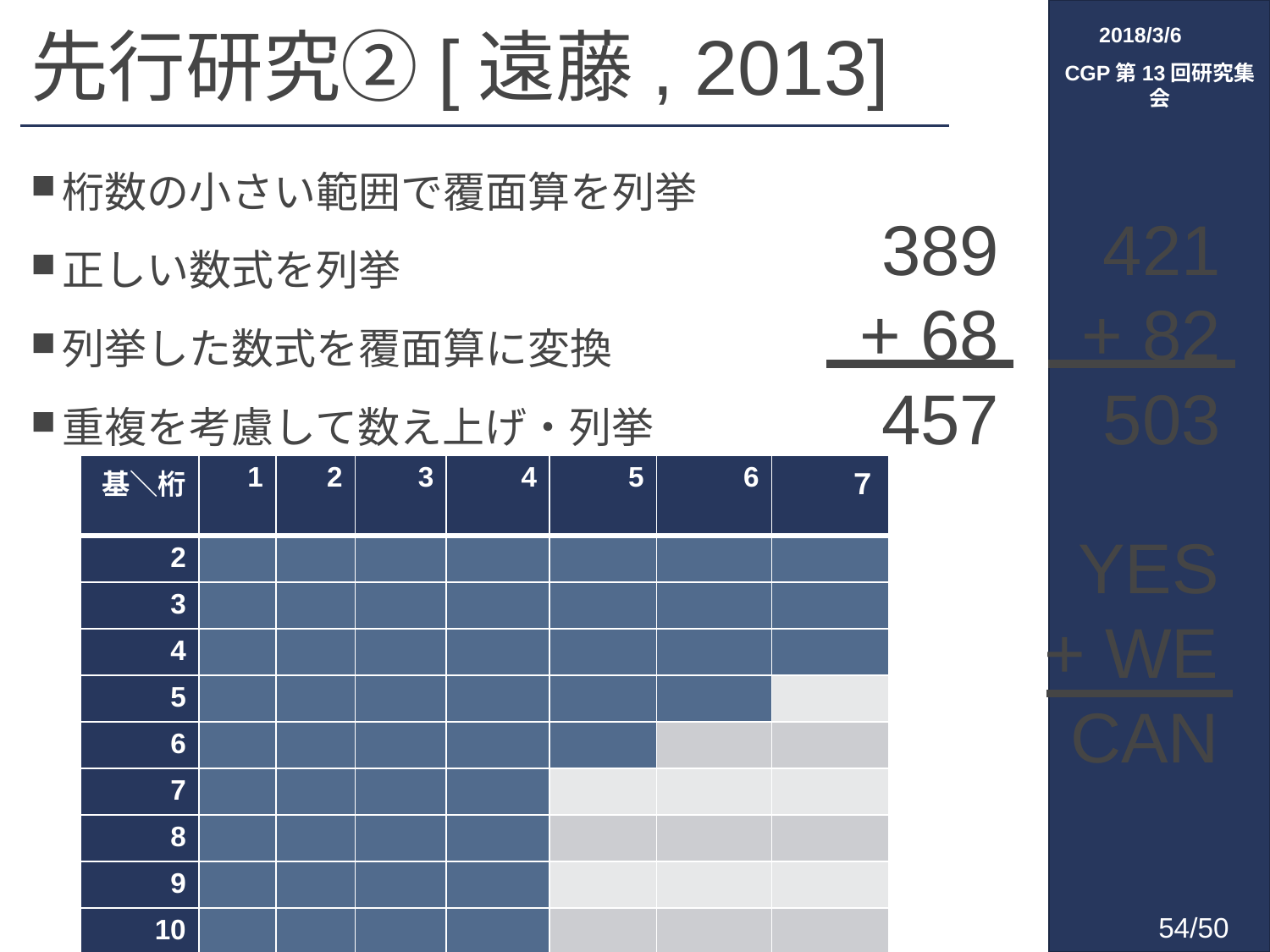

2018/3/6
# 先行研究②[遠藤, 2013]
CGP第13回研究集会
桁数の小さい範囲で覆面算を列挙
正しい数式を列挙
列挙した数式を覆面算に変換
重複を考慮して数え上げ・列挙
389
+ 68
457
421
+ 82
503
| 基＼桁 | 1 | 2 | 3 | 4 | 5 | 6 | ７ |
| --- | --- | --- | --- | --- | --- | --- | --- |
| 2 |  |  |  |  |  |  |  |
| 3 |  |  |  |  |  |  |  |
| 4 |  |  |  |  |  |  |  |
| 5 |  |  |  |  |  |  |  |
| 6 |  |  |  |  |  |  |  |
| 7 |  |  |  |  |  |  |  |
| 8 |  |  |  |  |  |  |  |
| 9 |  |  |  |  |  |  |  |
| 10 |  |  |  |  |  |  |  |
YES
+ WE
CAN
54/50